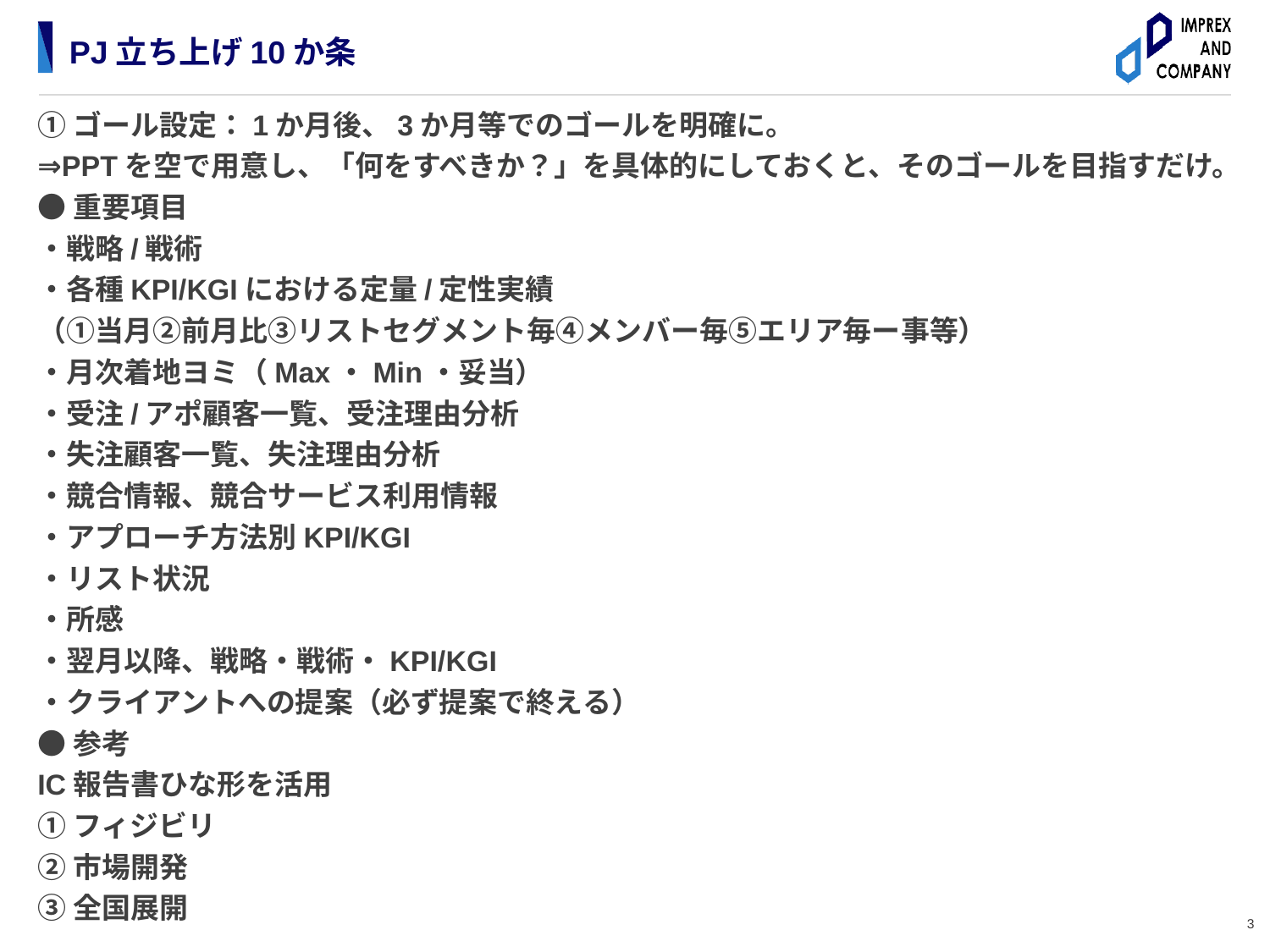

# PJ立ち上げ10か条
①ゴール設定：1か月後、3か月等でのゴールを明確に。
⇒PPTを空で用意し、「何をすべきか？」を具体的にしておくと、そのゴールを目指すだけ。
●重要項目
・戦略/戦術
・各種KPI/KGIにおける定量/定性実績
（①当月➁前月比③リストセグメント毎④メンバー毎⑤エリア毎ー事等）
・月次着地ヨミ（Max・Min・妥当）
・受注/アポ顧客一覧、受注理由分析
・失注顧客一覧、失注理由分析
・競合情報、競合サービス利用情報
・アプローチ方法別KPI/KGI
・リスト状況
・所感
・翌月以降、戦略・戦術・KPI/KGI
・クライアントへの提案（必ず提案で終える）
●参考
IC報告書ひな形を活用
①フィジビリ
➁市場開発
③全国展開
3